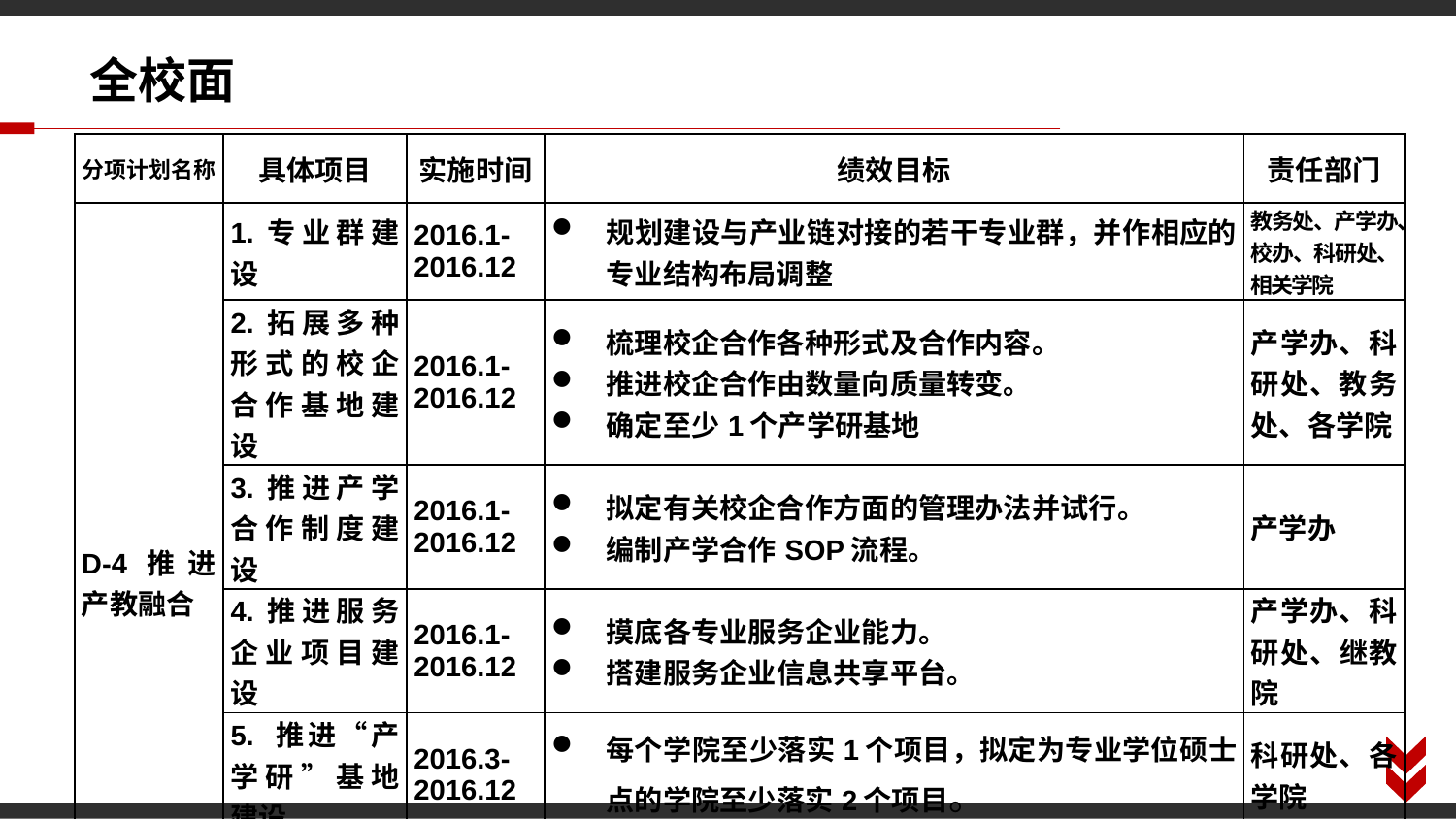

全校面

| 分项计划名称 | 具体项目 | 实施时间 | 绩效目标 | 责任部门 |
| --- | --- | --- | --- | --- |
| D-4推进产教融合 | 1.专业群建设 | 2016.1-2016.12 | 规划建设与产业链对接的若干专业群，并作相应的专业结构布局调整 | 教务处、产学办、校办、科研处、相关学院 |
|  | 2.拓展多种形式的校企合作基地建设 | 2016.1-2016.12 | 梳理校企合作各种形式及合作内容。 推进校企合作由数量向质量转变。 确定至少1个产学研基地 | 产学办、科研处、教务处、各学院 |
|  | 3.推进产学合作制度建设 | 2016.1-2016.12 | 拟定有关校企合作方面的管理办法并试行。 编制产学合作SOP流程。 | 产学办 |
|  | 4.推进服务企业项目建设 | 2016.1-2016.12 | 摸底各专业服务企业能力。 搭建服务企业信息共享平台。 | 产学办、科研处、继教院 |
|  | 5. 推进“产学研”基地建设 | 2016.3-2016.12 | 每个学院至少落实1个项目，拟定为专业学位硕士点的学院至少落实2个项目。 | 科研处、各学院 |
|  | 6.制订“十三五”学科建设规划 | 2016.3-2016.12 | 完成“十三五”学科建设规划制订 | 科研处、产学办 |